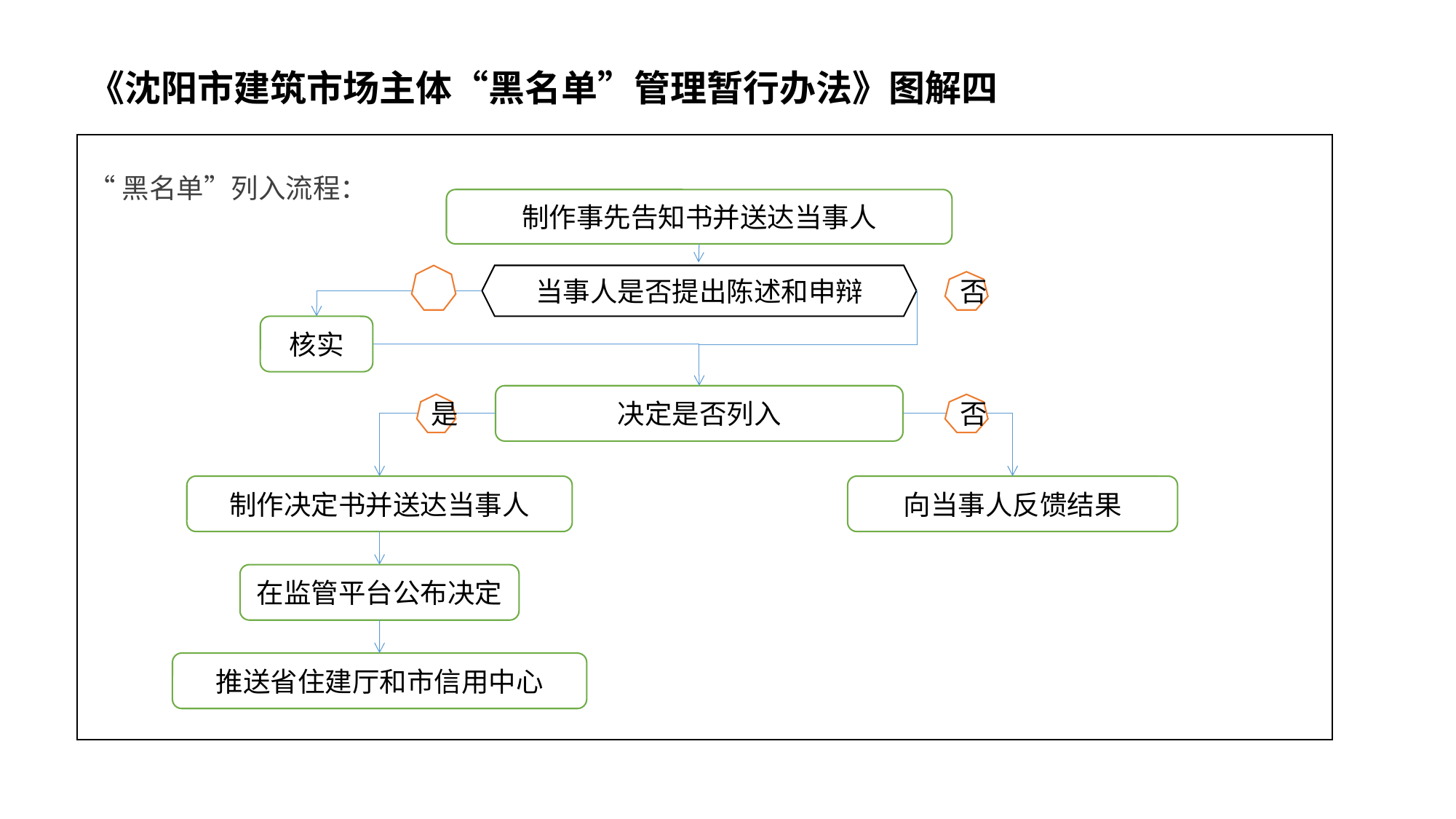

# 《沈阳市建筑市场主体“黑名单”管理暂行办法》图解四

“黑名单”列入流程：

制作事先告知书并送达当事人
当事人是否提出陈述和申辩
是
否
核实
决定是否列入
是
否
制作决定书并送达当事人
向当事人反馈结果
在监管平台公布决定
推送省住建厅和市信用中心